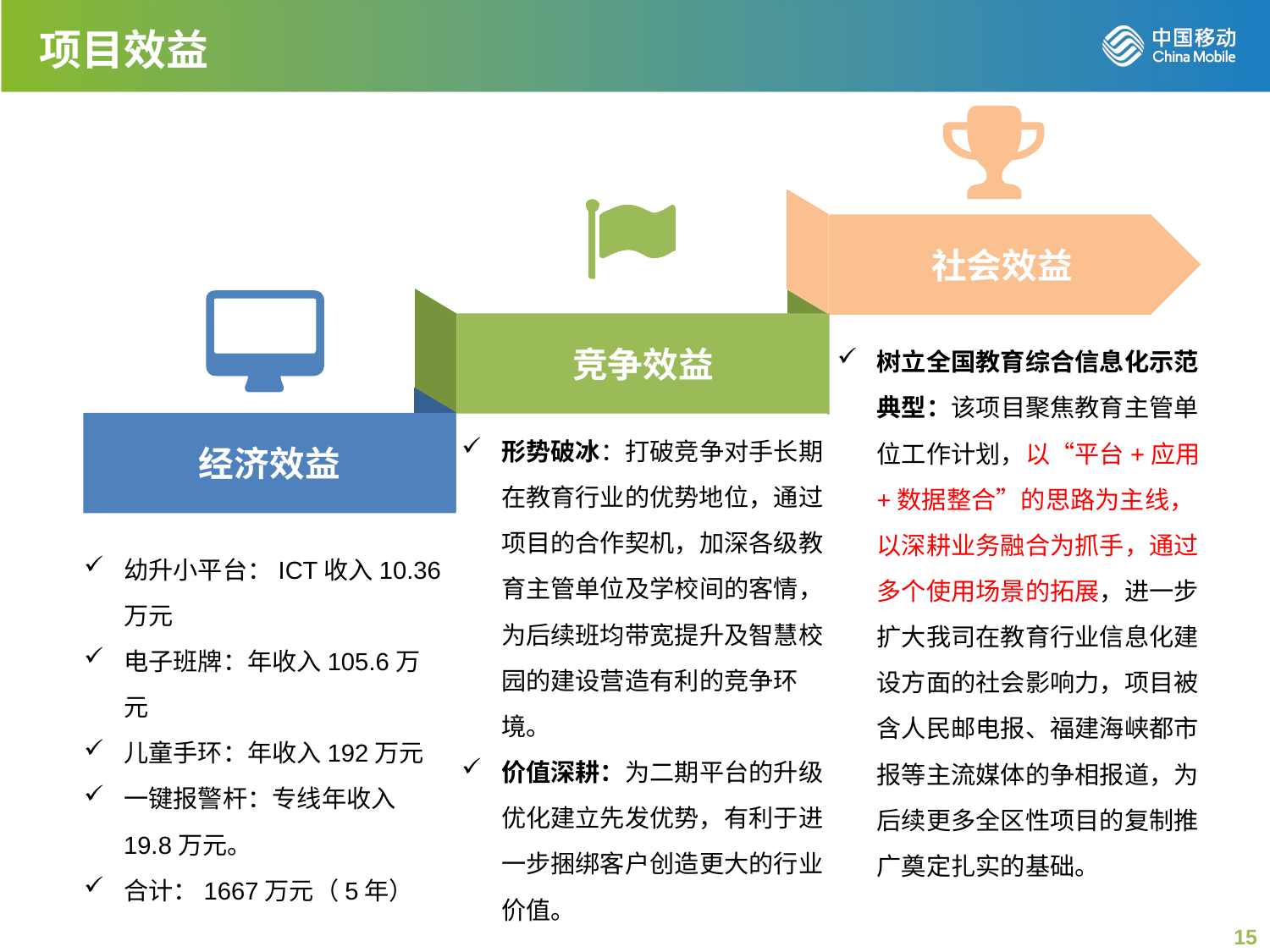

项目效益

社会效益

竞争效益

树立全国教育综合信息化示范典型：该项目聚焦教育主管单位工作计划，以“平台+应用+数据整合”的思路为主线，以深耕业务融合为抓手，通过多个使用场景的拓展，进一步扩大我司在教育行业信息化建设方面的社会影响力，项目被含人民邮电报、福建海峡都市报等主流媒体的争相报道，为后续更多全区性项目的复制推广奠定扎实的基础。
经济效益

形势破冰：打破竞争对手长期在教育行业的优势地位，通过项目的合作契机，加深各级教育主管单位及学校间的客情，为后续班均带宽提升及智慧校园的建设营造有利的竞争环境。
价值深耕：为二期平台的升级优化建立先发优势，有利于进一步捆绑客户创造更大的行业价值。

幼升小平台：ICT收入10.36万元
电子班牌：年收入105.6万元
儿童手环：年收入192万元
一键报警杆：专线年收入19.8万元。
合计：1667万元（5年）